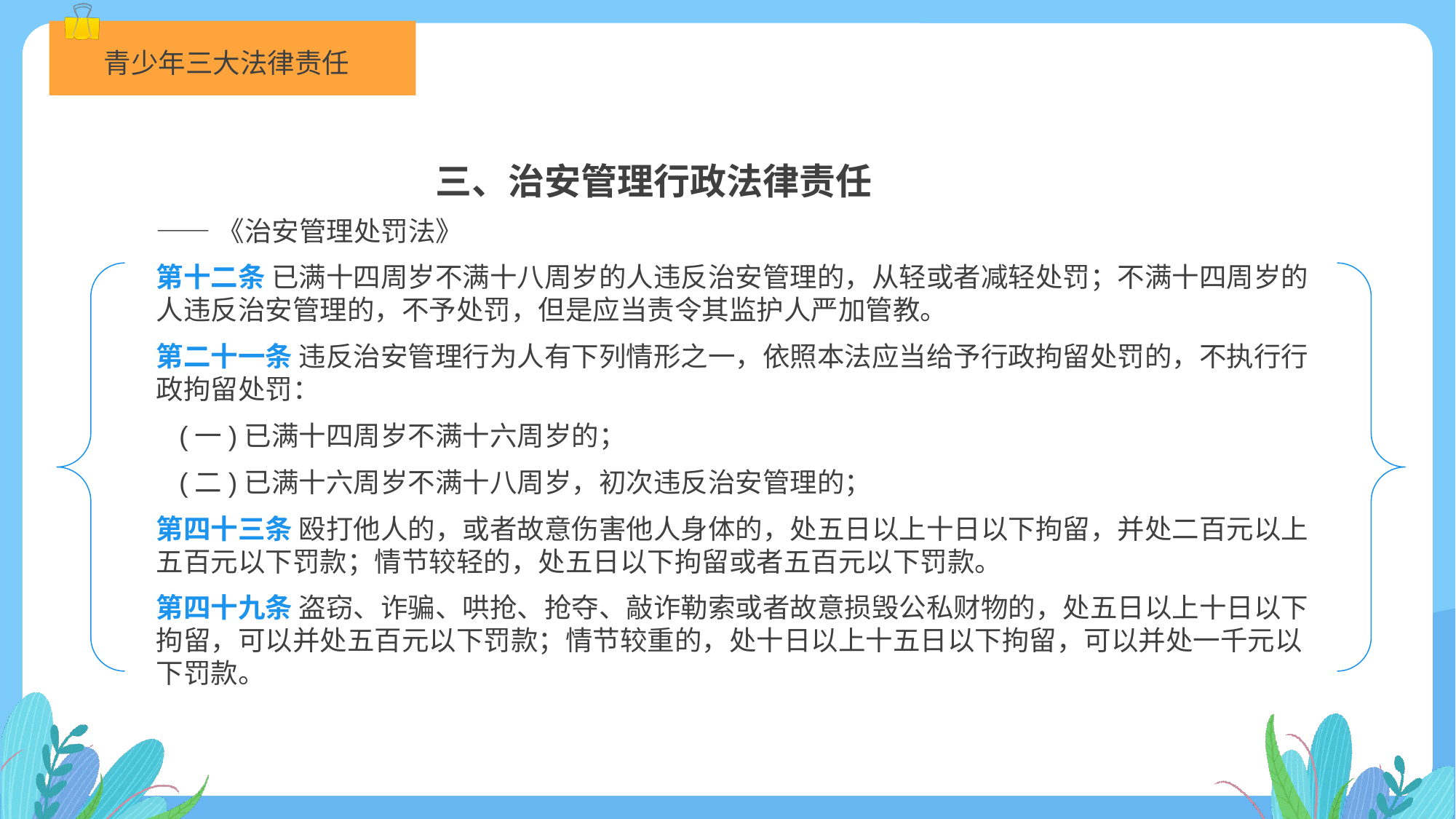

三、治安管理行政法律责任
——《治安管理处罚法》
第十二条 已满十四周岁不满十八周岁的人违反治安管理的，从轻或者减轻处罚；不满十四周岁的人违反治安管理的，不予处罚，但是应当责令其监护人严加管教。
第二十一条 违反治安管理行为人有下列情形之一，依照本法应当给予行政拘留处罚的，不执行行政拘留处罚：
   (一)已满十四周岁不满十六周岁的；
   (二)已满十六周岁不满十八周岁，初次违反治安管理的；
第四十三条 殴打他人的，或者故意伤害他人身体的，处五日以上十日以下拘留，并处二百元以上五百元以下罚款；情节较轻的，处五日以下拘留或者五百元以下罚款。
第四十九条 盗窃、诈骗、哄抢、抢夺、敲诈勒索或者故意损毁公私财物的，处五日以上十日以下拘留，可以并处五百元以下罚款；情节较重的，处十日以上十五日以下拘留，可以并处一千元以下罚款。